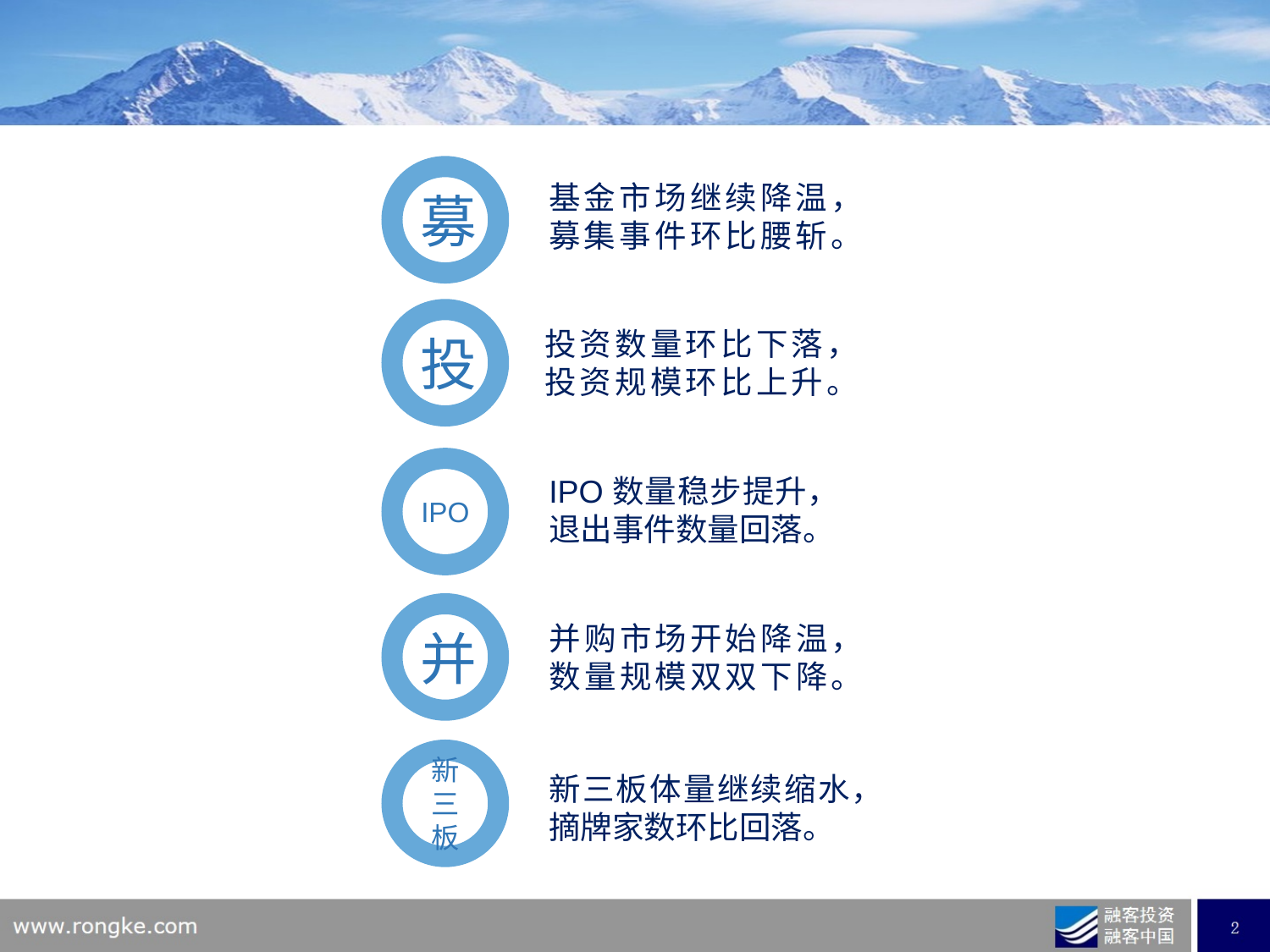

募
基金市场继续降温，募集事件环比腰斩。
投
投资数量环比下落，投资规模环比上升。
IPO
IPO数量稳步提升，退出事件数量回落。
并
并购市场开始降温，
数量规模双双下降。
新三板
新三板体量继续缩水，摘牌家数环比回落。